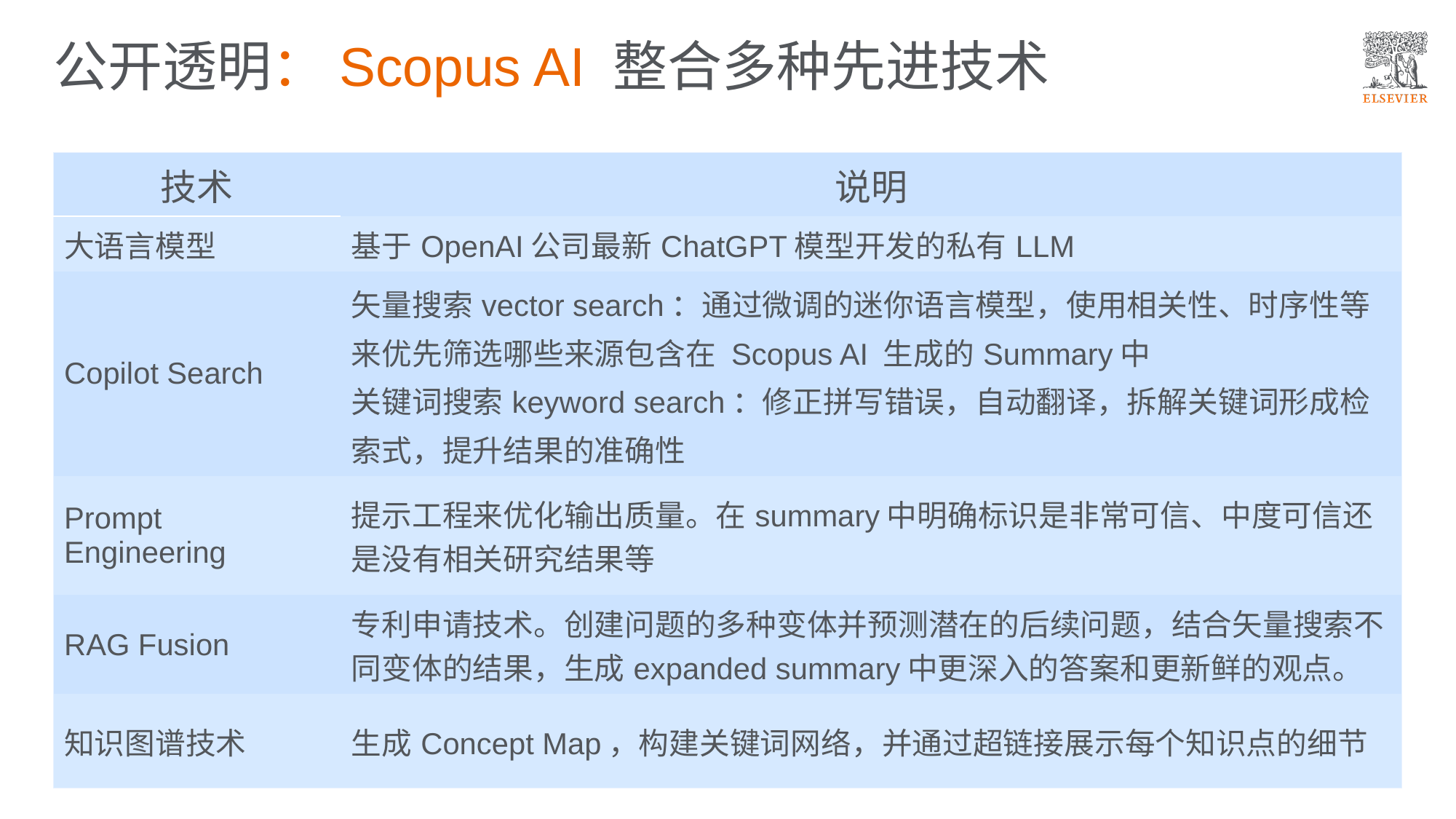

# 公开透明：Scopus AI 整合多种先进技术
| 技术 | 说明 |
| --- | --- |
| 大语言模型 | 基于OpenAI公司最新ChatGPT模型开发的私有LLM |
| Copilot Search | 矢量搜索vector search：通过微调的迷你语言模型，使用相关性、时序性等来优先筛选哪些来源包含在 Scopus AI 生成的Summary中 关键词搜索keyword search：修正拼写错误，自动翻译，拆解关键词形成检索式，提升结果的准确性 |
| Prompt Engineering | 提示工程来优化输出质量。在summary中明确标识是非常可信、中度可信还是没有相关研究结果等 |
| RAG Fusion | 专利申请技术。创建问题的多种变体并预测潜在的后续问题，结合矢量搜索不同变体的结果，生成expanded summary中更深入的答案和更新鲜的观点。 |
| 知识图谱技术 | 生成Concept Map，构建关键词网络，并通过超链接展示每个知识点的细节 |